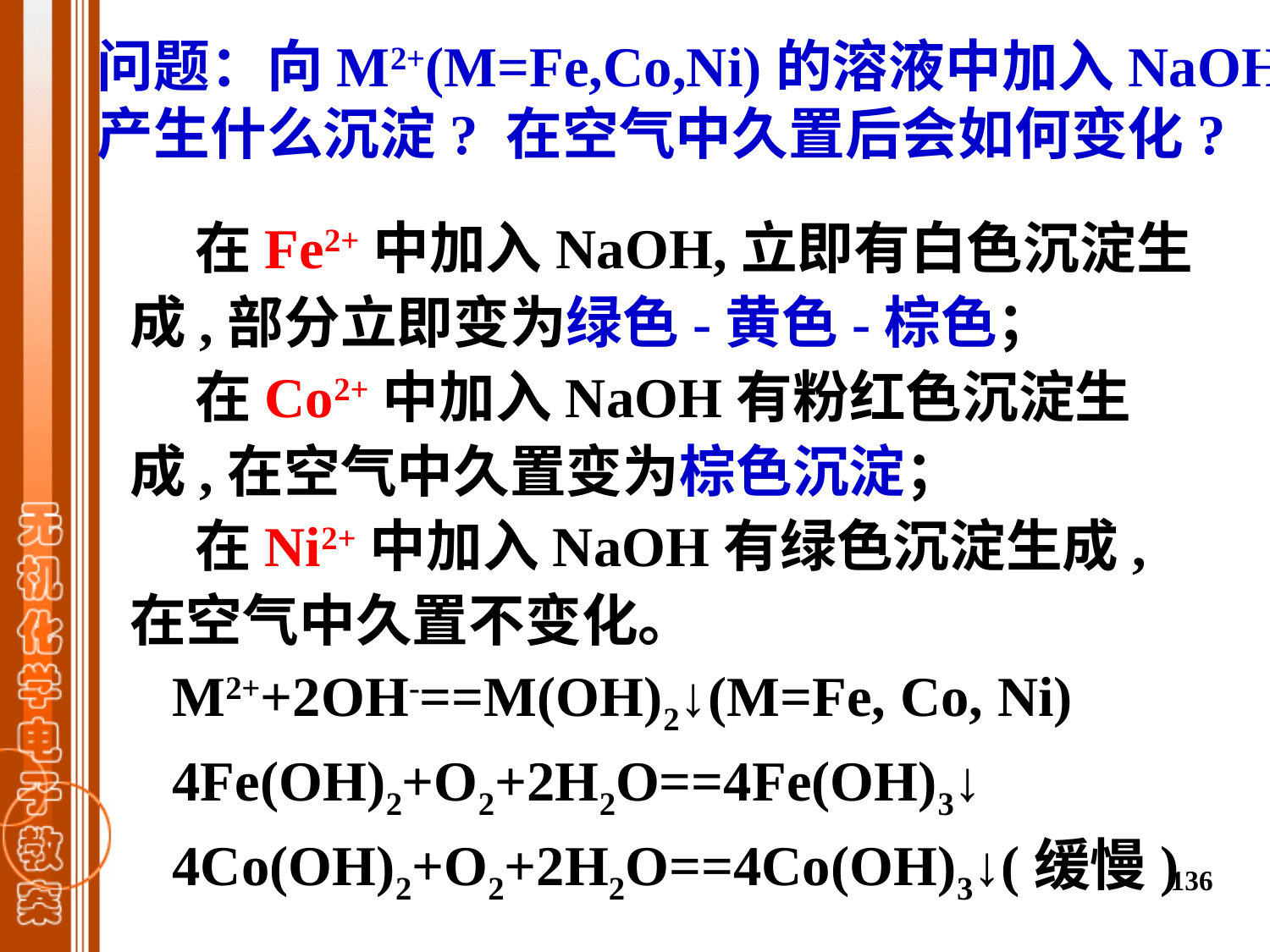

问题：向M2+(M=Fe,Co,Ni)的溶液中加入NaOH
产生什么沉淀? 在空气中久置后会如何变化?
    在Fe2+中加入NaOH,立即有白色沉淀生成,部分立即变为绿色-黄色-棕色；
    在Co2+中加入NaOH有粉红色沉淀生成,在空气中久置变为棕色沉淀；
    在Ni2+中加入NaOH有绿色沉淀生成,在空气中久置不变化。
   M2++2OH-==M(OH)2↓(M=Fe, Co, Ni)
   4Fe(OH)2+O2+2H2O==4Fe(OH)3↓
   4Co(OH)2+O2+2H2O==4Co(OH)3↓(缓慢)
136